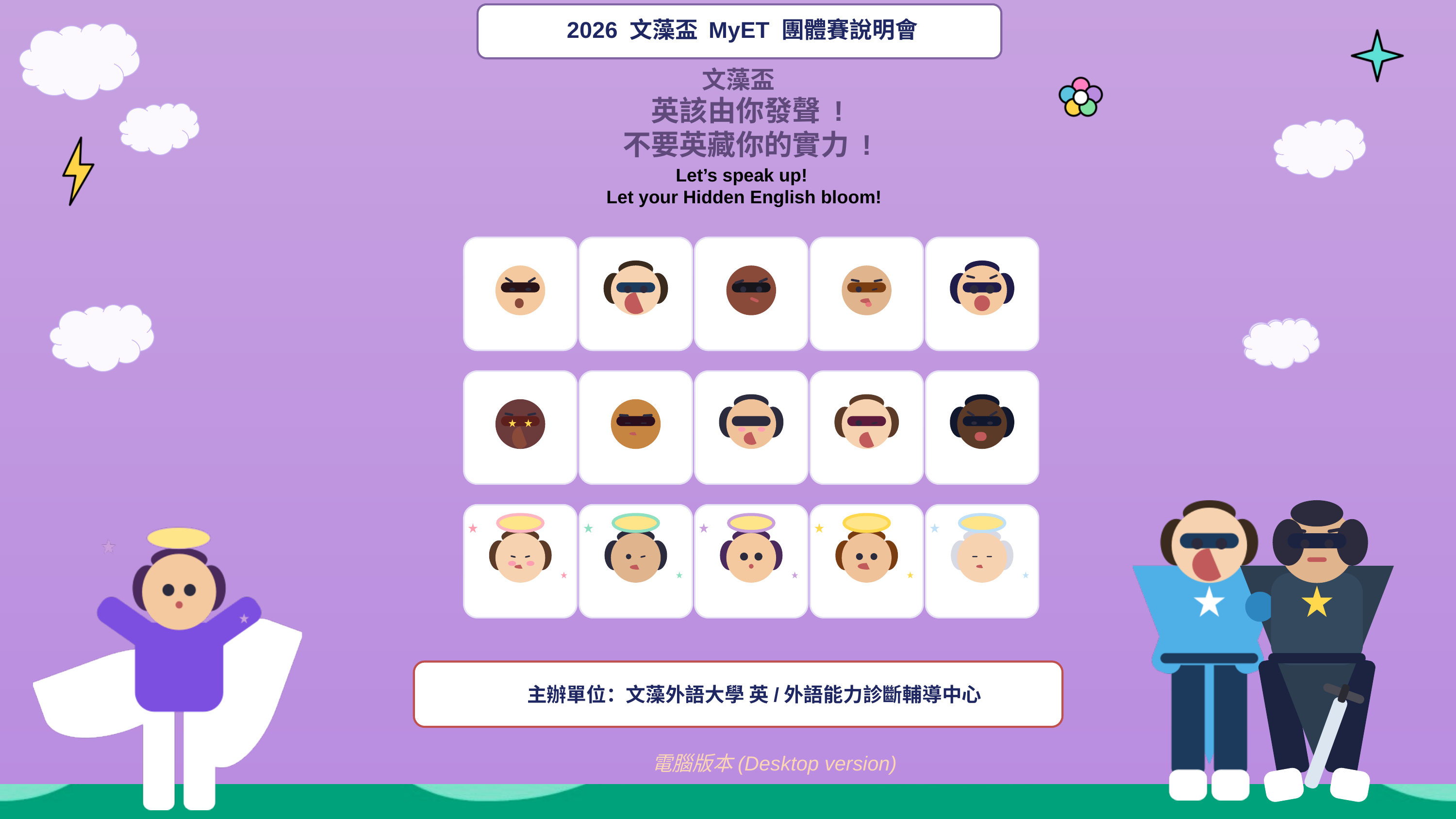

2026 文藻盃 MyET 團體賽說明會

文藻盃

英該由你發聲 !
不要英藏你的實力 !

Let’s speak up!
Let your Hidden English bloom!

主辦單位：文藻外語大學 英/外語能力診斷輔導中心

電腦版本(Desktop version)